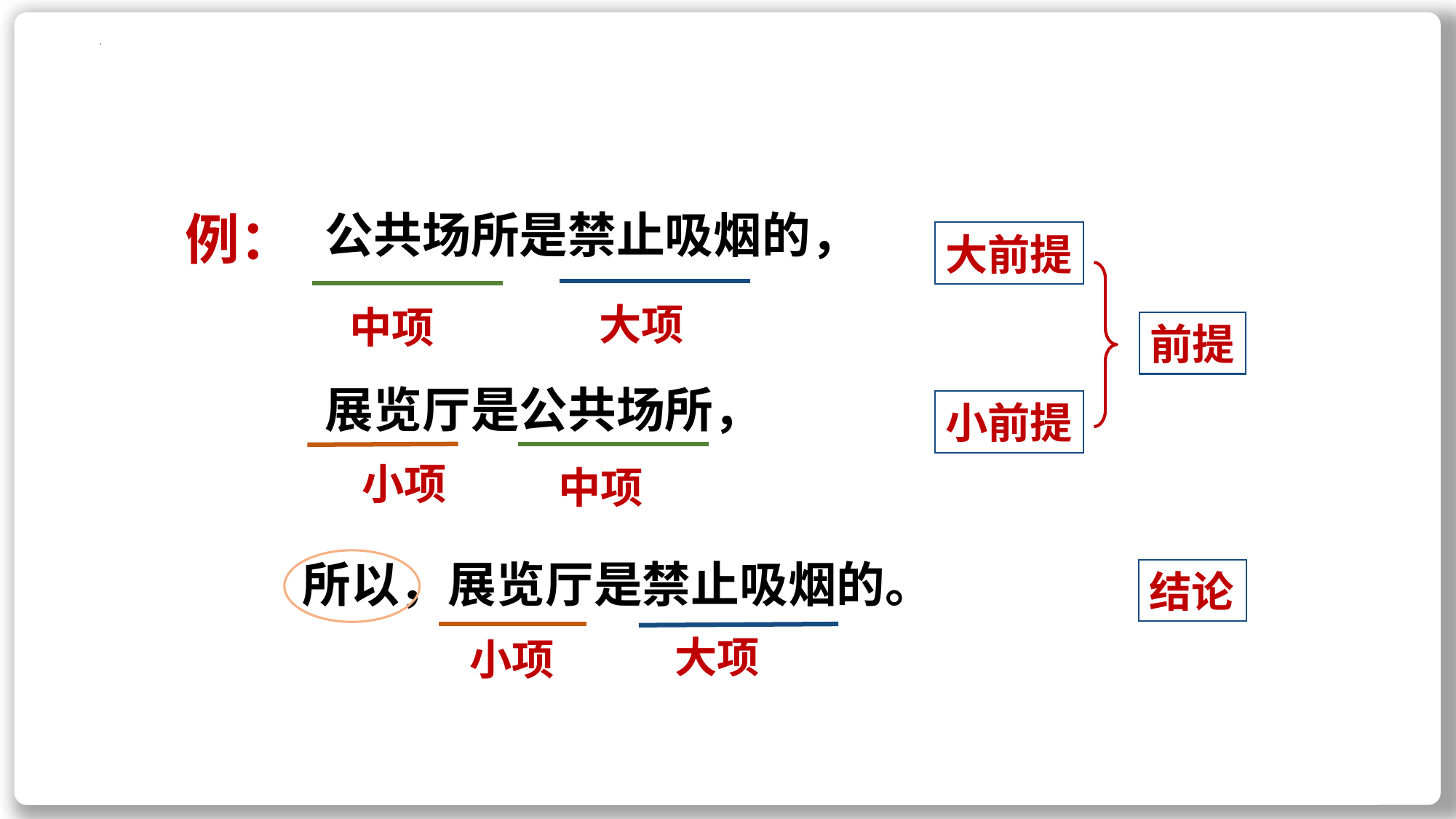

例：
 公共场所是禁止吸烟的，

 展览厅是公共场所，

所以，展览厅是禁止吸烟的。
大前提

大项
中项
前提
小前提
小项
中项

结论
大项
小项